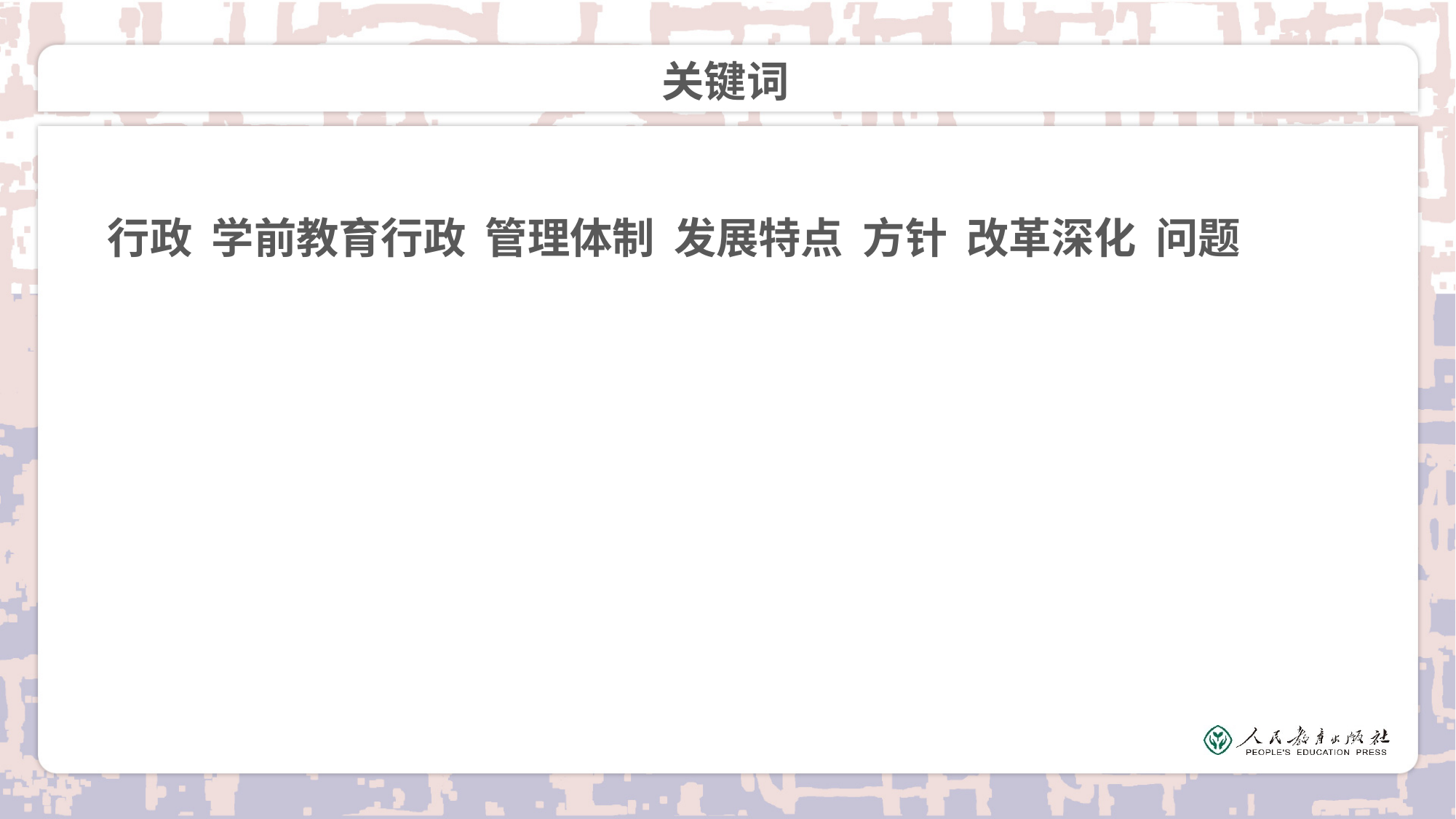

# 关键词
行政  学前教育行政  管理体制  发展特点  方针  改革深化  问题